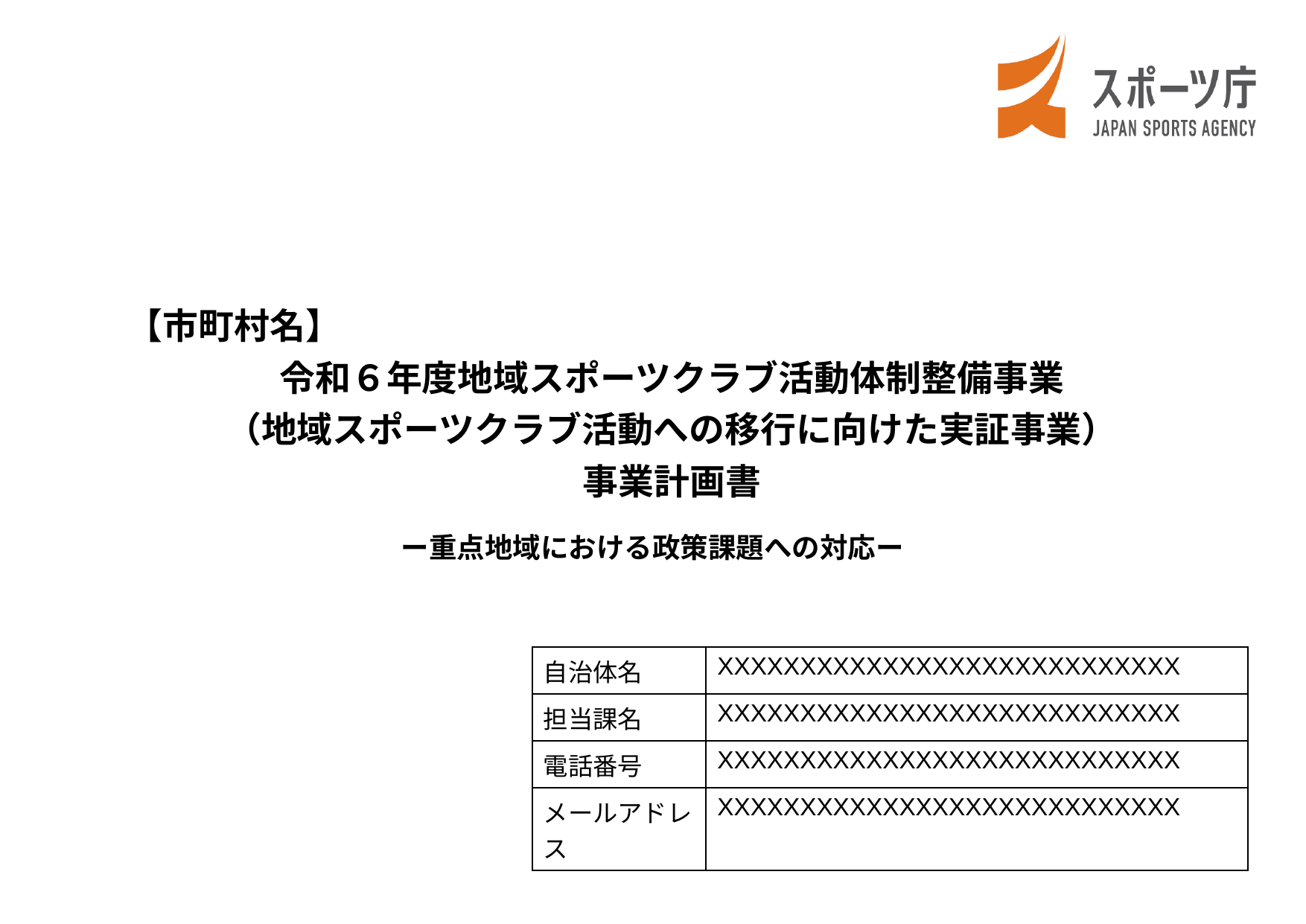

【市町村名】
令和６年度地域スポーツクラブ活動体制整備事業
（地域スポーツクラブ活動への移行に向けた実証事業）
事業計画書

ー重点地域における政策課題への対応ー
| 自治体名 | XXXXXXXXXXXXXXXXXXXXXXXXXXXX |
| --- | --- |
| 担当課名 | XXXXXXXXXXXXXXXXXXXXXXXXXXXX |
| 電話番号 | XXXXXXXXXXXXXXXXXXXXXXXXXXXX |
| メールアドレス | XXXXXXXXXXXXXXXXXXXXXXXXXXXX |